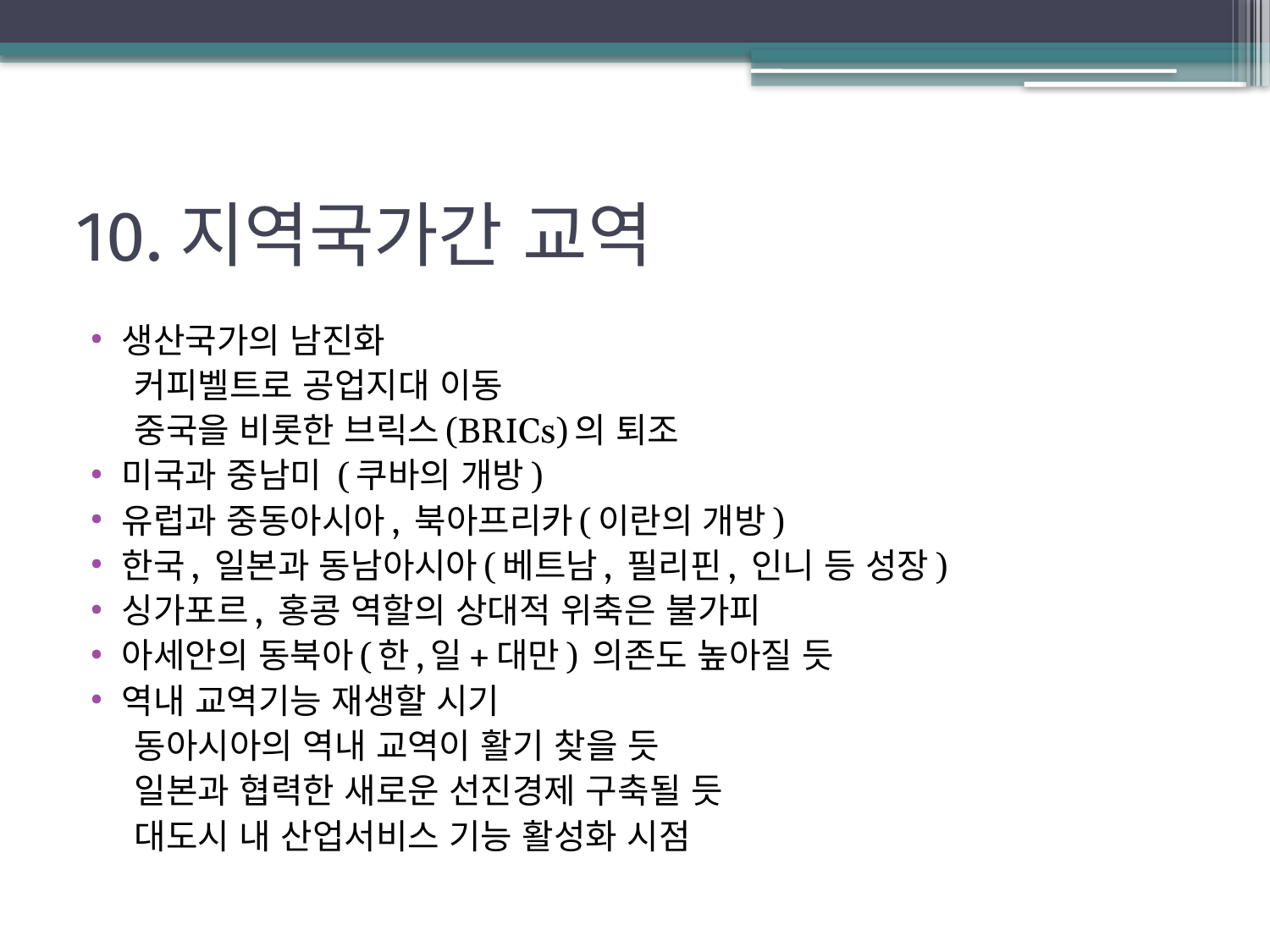

# 10.지역국가간 교역
생산국가의 남진화
    커피벨트로 공업지대 이동
    중국을 비롯한 브릭스(BRICs)의 퇴조
미국과 중남미 (쿠바의 개방)
유럽과 중동아시아, 북아프리카(이란의 개방)
한국, 일본과 동남아시아(베트남, 필리핀, 인니 등 성장)
싱가포르, 홍콩 역할의 상대적 위축은 불가피
아세안의 동북아(한,일+대만) 의존도 높아질 듯
역내 교역기능 재생할 시기
    동아시아의 역내 교역이 활기 찾을 듯
    일본과 협력한 새로운 선진경제 구축될 듯
    대도시 내 산업서비스 기능 활성화 시점